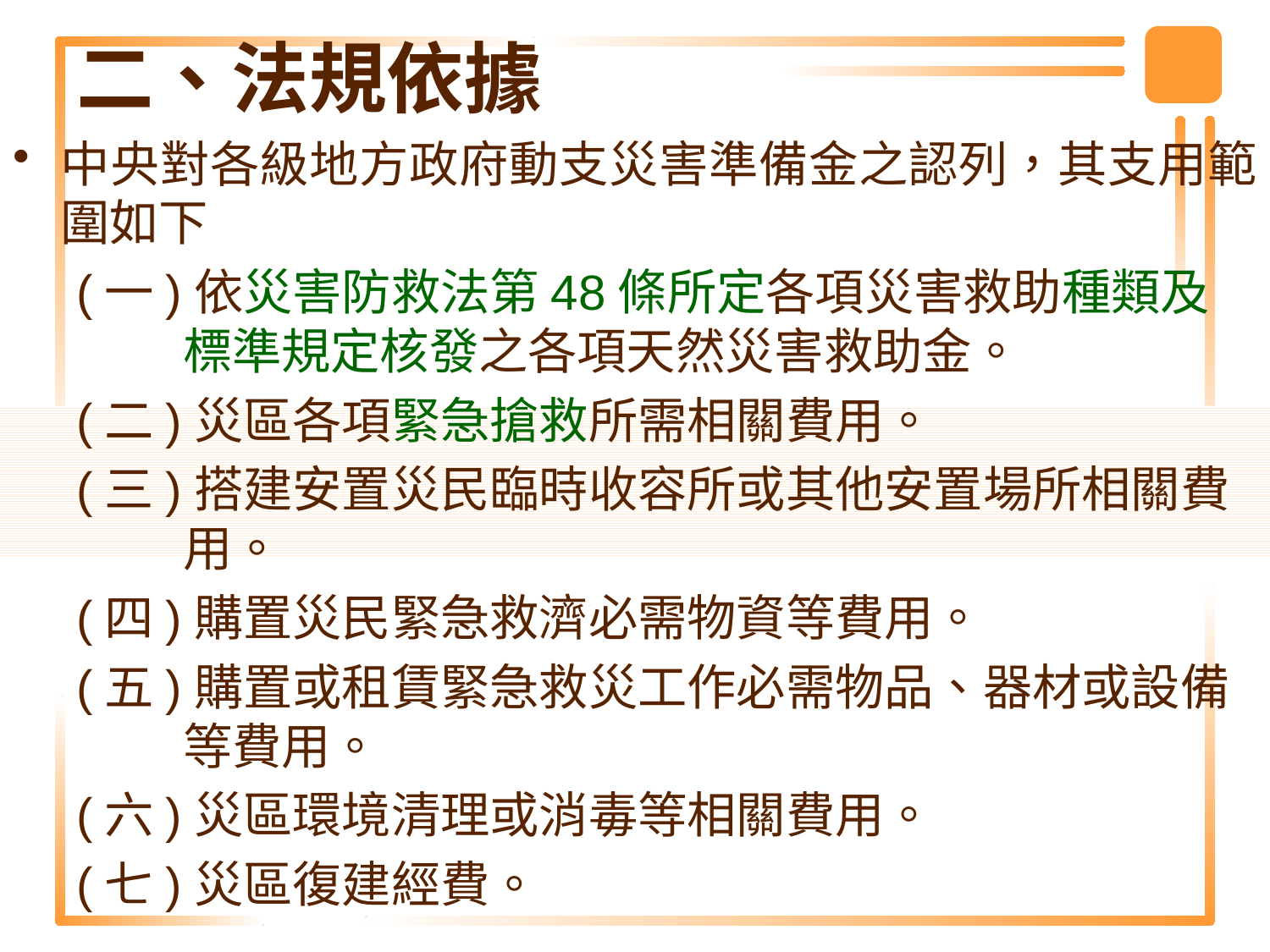

# 二、法規依據
中央對各級地方政府動支災害準備金之認列，其支用範圍如下
(一)依災害防救法第48條所定各項災害救助種類及標準規定核發之各項天然災害救助金。
(二)災區各項緊急搶救所需相關費用。
(三)搭建安置災民臨時收容所或其他安置場所相關費用。
(四)購置災民緊急救濟必需物資等費用。
(五)購置或租賃緊急救災工作必需物品、器材或設備等費用。
(六)災區環境清理或消毒等相關費用。
(七)災區復建經費。